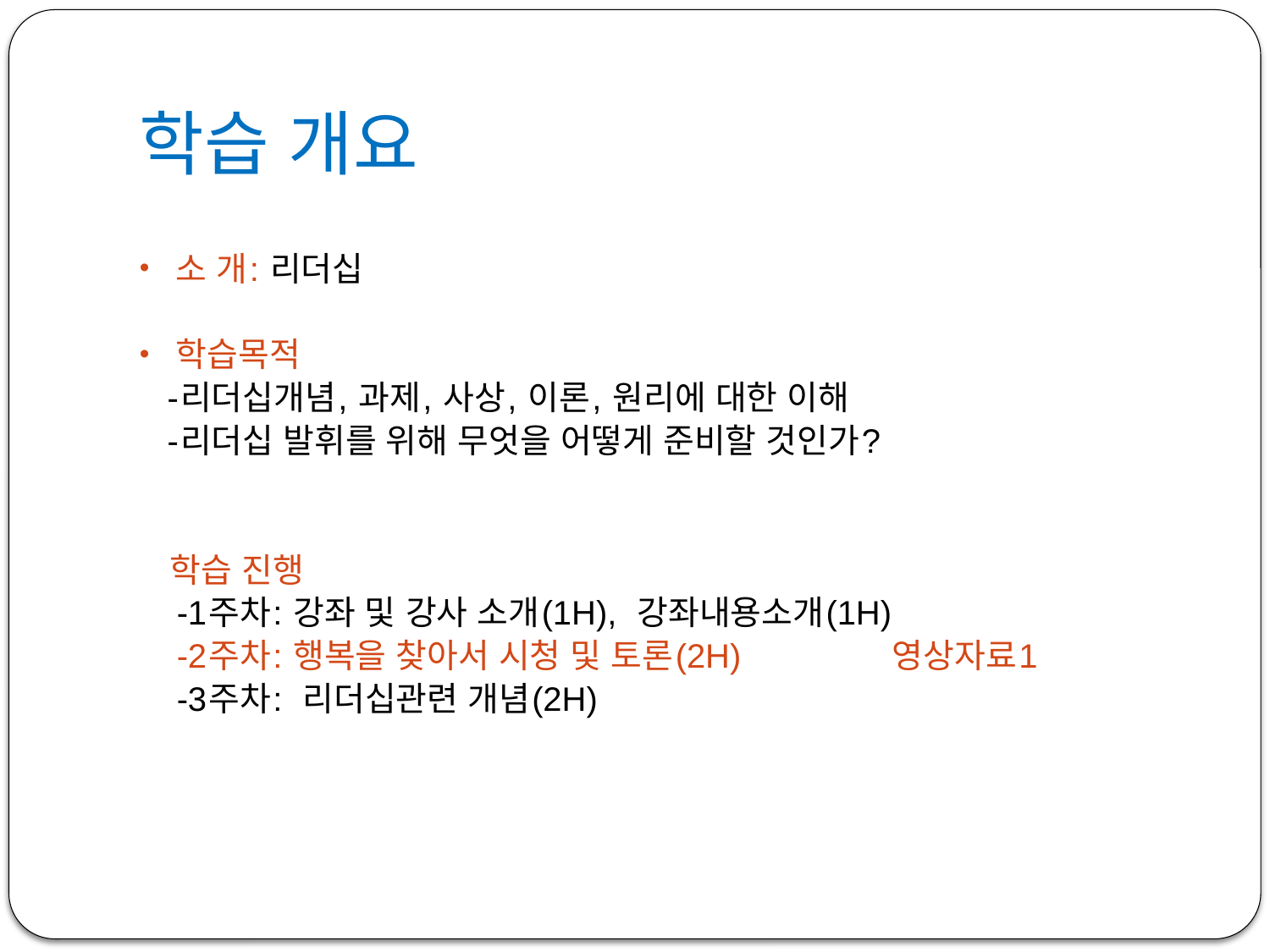

# 학습 개요

소 개: 리더십

학습목적
   -리더십개념, 과제, 사상, 이론, 원리에 대한 이해
   -리더십 발휘를 위해 무엇을 어떻게 준비할 것인가?

   학습 진행
    -1주차: 강좌 및 강사 소개(1H),  강좌내용소개(1H)
    -2주차: 행복을 찾아서 시청 및 토론(2H)                영상자료1
    -3주차:  리더십관련 개념(2H)